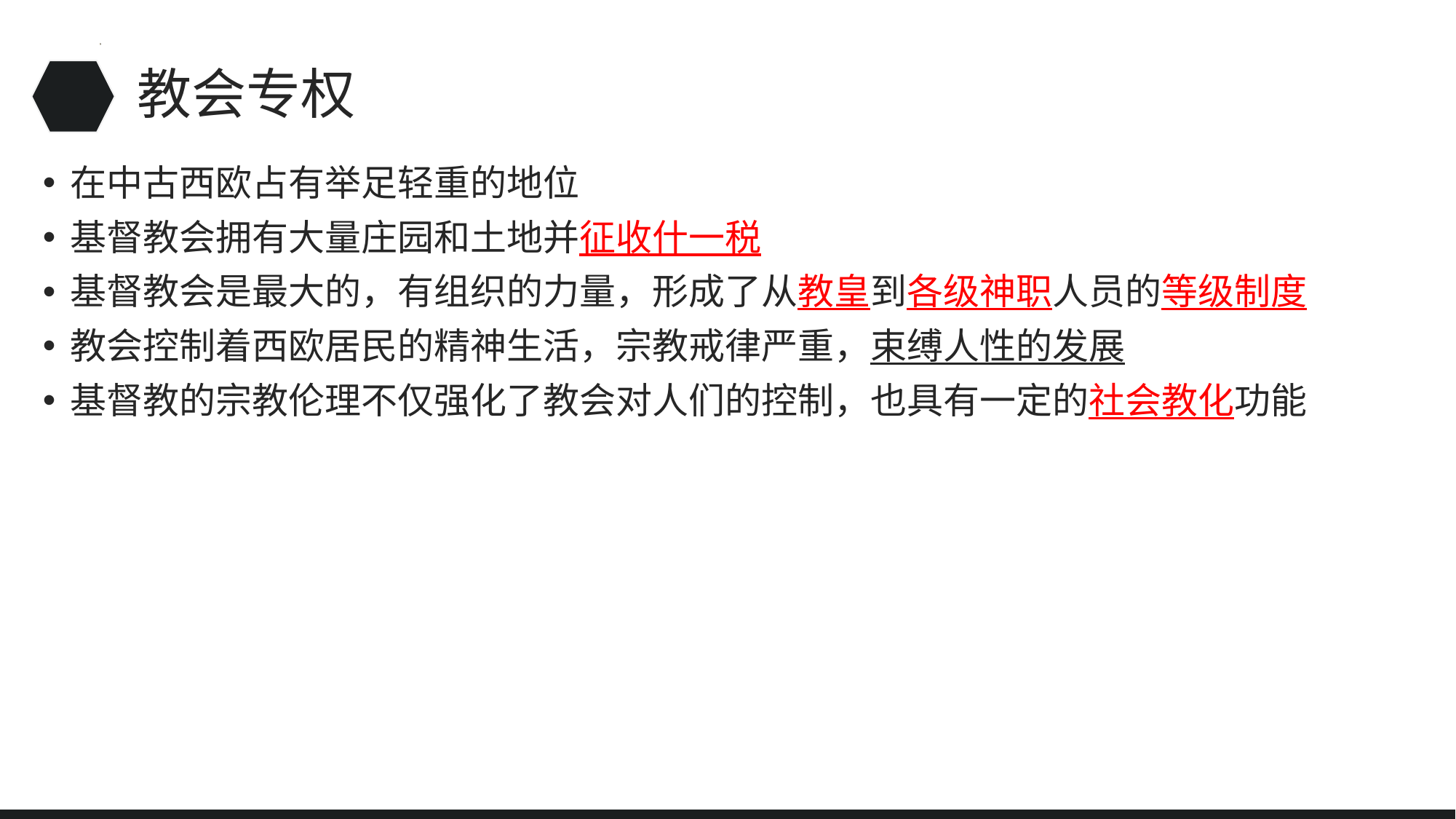

# 教会专权
在中古西欧占有举足轻重的地位
基督教会拥有大量庄园和土地并征收什一税
基督教会是最大的，有组织的力量，形成了从教皇到各级神职人员的等级制度
教会控制着西欧居民的精神生活，宗教戒律严重，束缚人性的发展
基督教的宗教伦理不仅强化了教会对人们的控制，也具有一定的社会教化功能